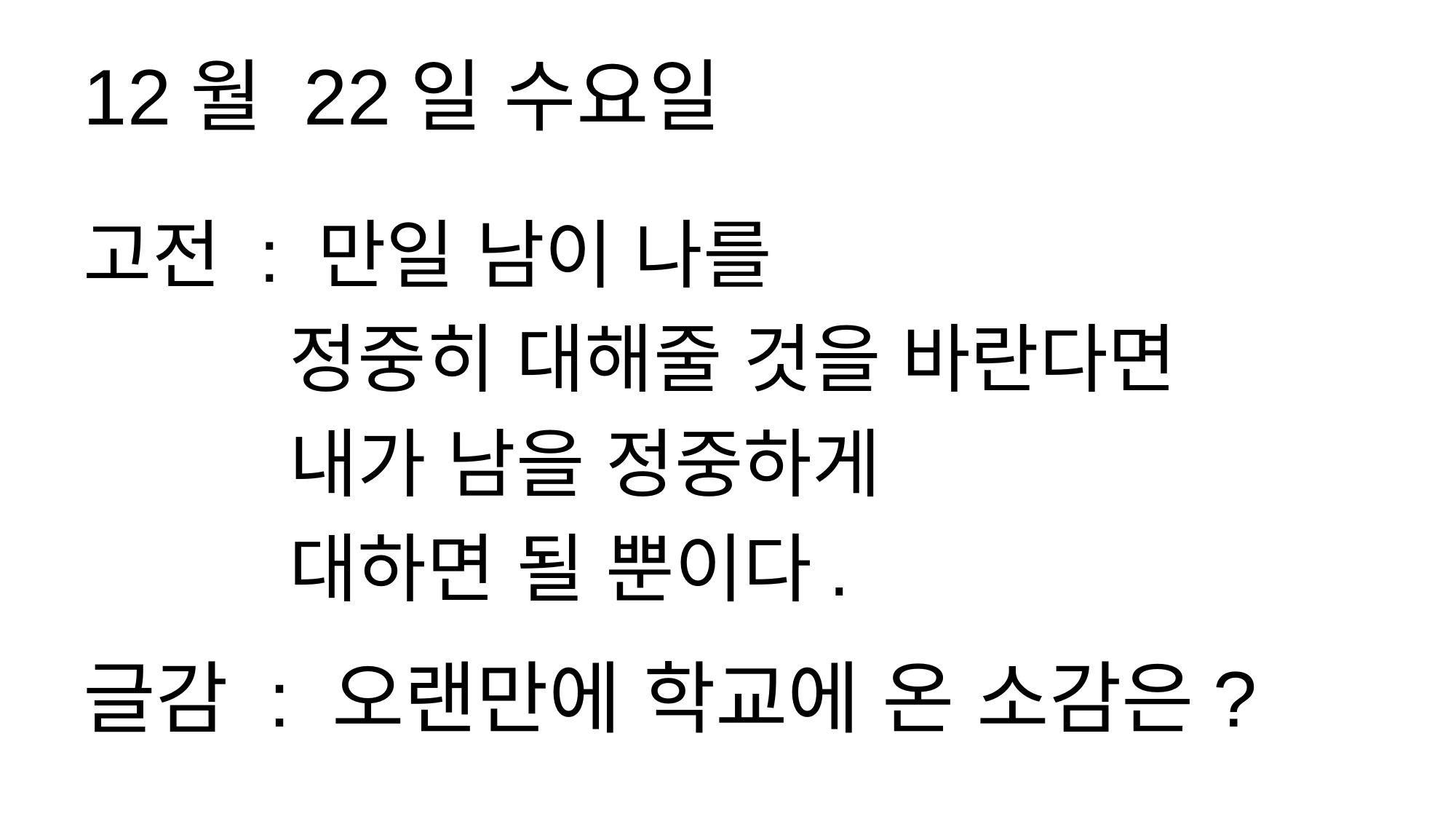

12월 22일 수요일
고전 : 만일 남이 나를
         정중히 대해줄 것을 바란다면
         내가 남을 정중하게
         대하면 될 뿐이다.
글감 : 오랜만에 학교에 온 소감은?